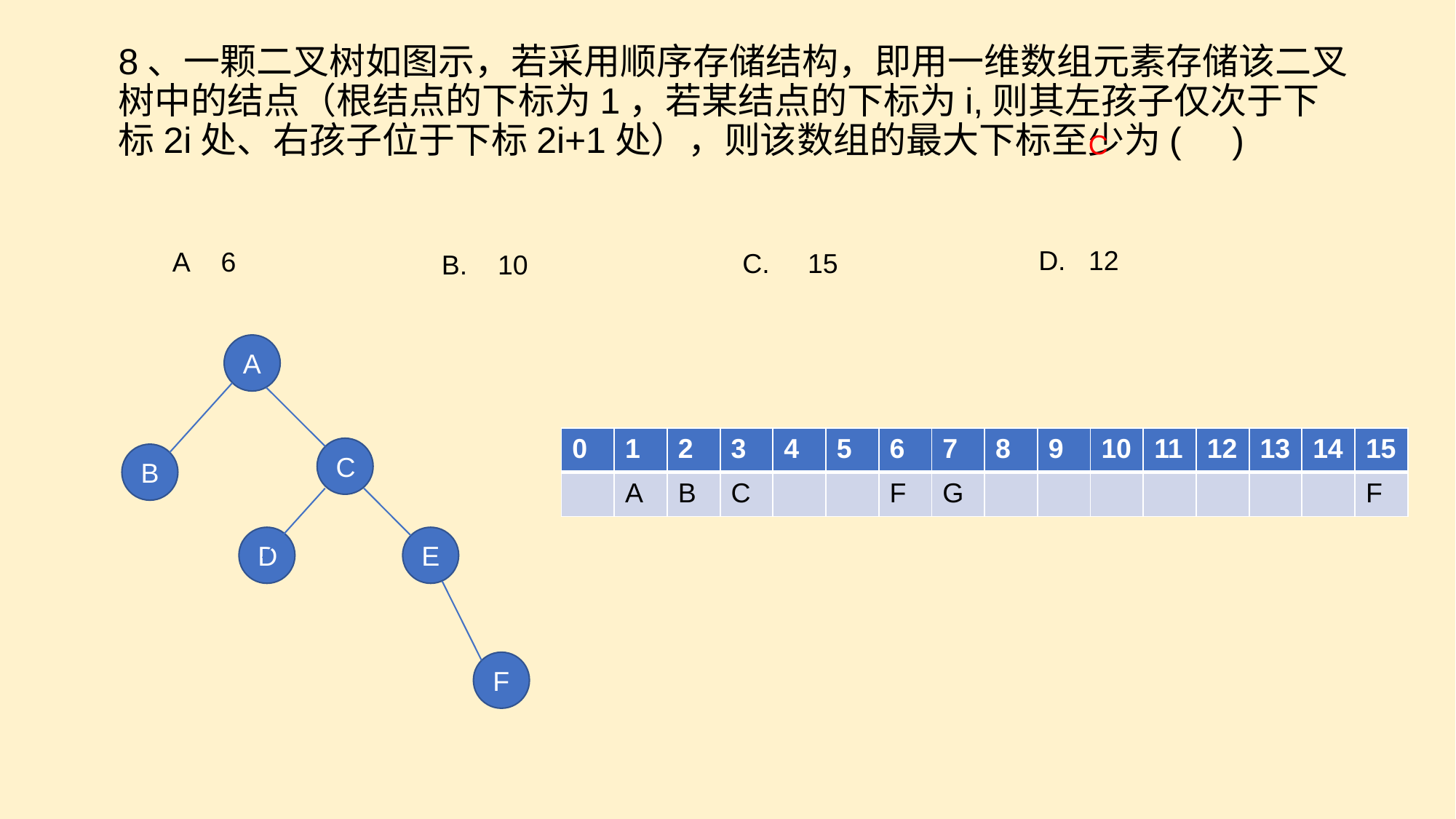

8、一颗二叉树如图示，若采用顺序存储结构，即用一维数组元素存储该二叉树中的结点（根结点的下标为1，若某结点的下标为i,则其左孩子仅次于下标2i处、右孩子位于下标2i+1处），则该数组的最大下标至少为(     )
C
D.   12
A    6
C.     15
B.    10
A
| 0 | 1 | 2 | 3 | 4 | 5 | 6 | 7 | 8 | 9 | 10 | 11 | 12 | 13 | 14 | 15 |
| --- | --- | --- | --- | --- | --- | --- | --- | --- | --- | --- | --- | --- | --- | --- | --- |
|  | A | B | C |  |  | F | G |  |  |  |  |  |  |  | F |
C
B
D
E
F